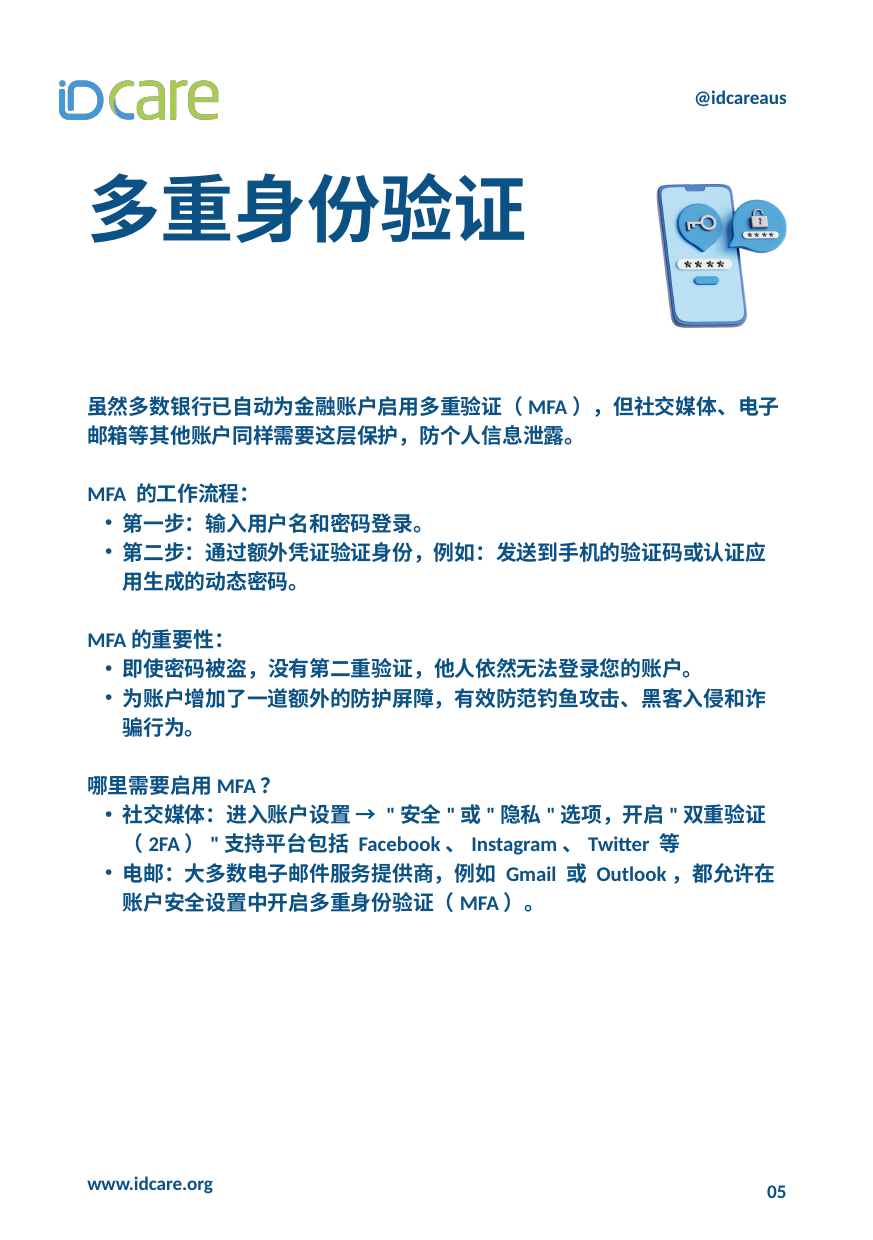

@idcareaus
多重身份验证

虽然多数银行已自动为金融账户启用多重验证（MFA），但社交媒体、电子邮箱等其他账户同样需要这层保护，防个人信息泄露。

MFA 的工作流程：
第一步：输入用户名和密码登录。
第二步：通过额外凭证验证身份，例如：发送到手机的验证码或认证应用生成的动态密码。

MFA的重要性：
即使密码被盗，没有第二重验证，他人依然无法登录您的账户。
为账户增加了一道额外的防护屏障，有效防范钓鱼攻击、黑客入侵和诈骗行为。

哪里需要启用MFA？
社交媒体：进入账户设置 → "安全"或"隐私"选项，开启"双重验证（2FA）"支持平台包括 Facebook、Instagram、Twitter 等
电邮：大多数电子邮件服务提供商，例如 Gmail 或 Outlook，都允许在账户安全设置中开启多重身份验证（MFA）。

www.idcare.org
05